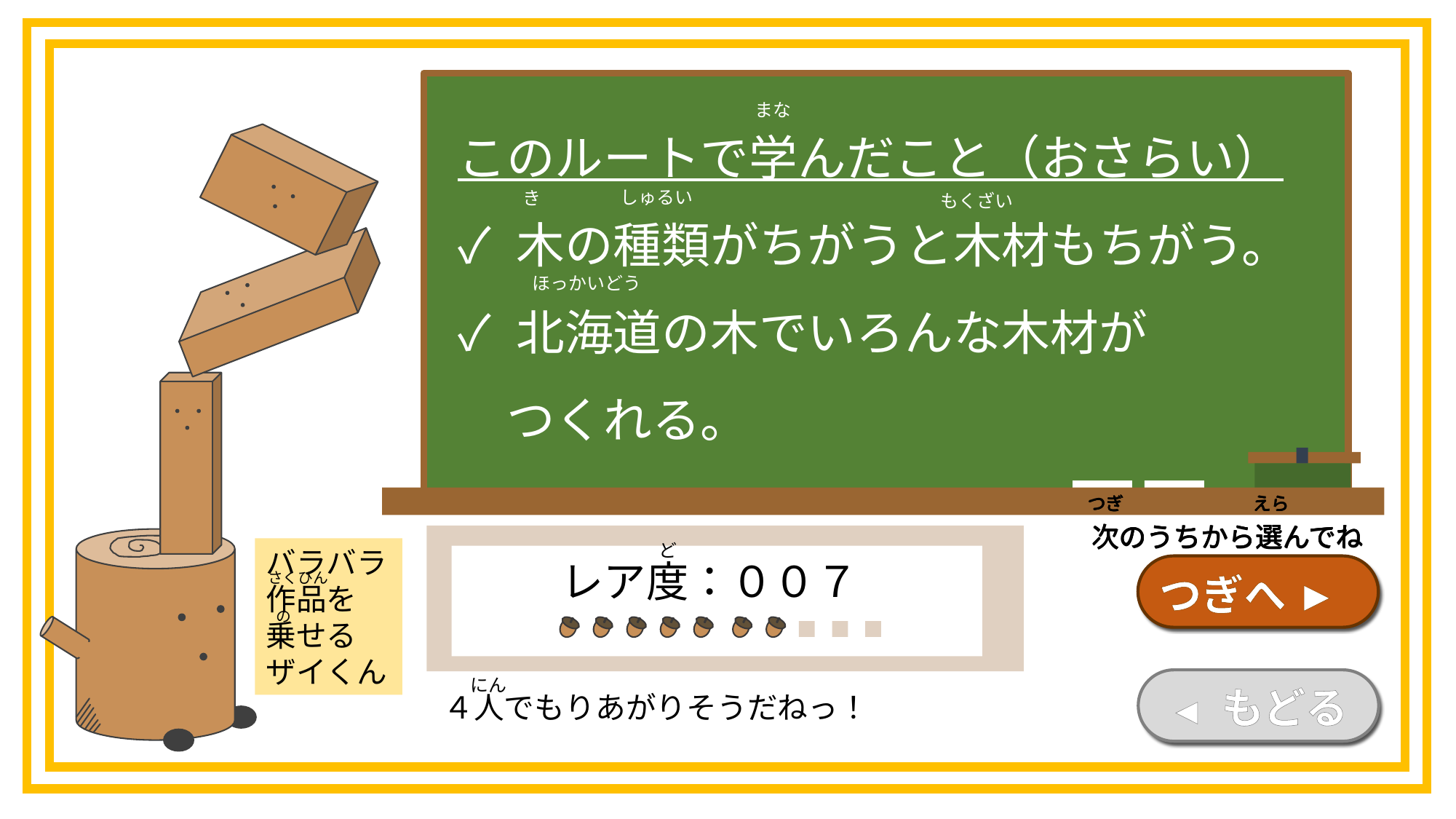

このルートで学んだこと（おさらい）
✓ 木の種類がちがうと木材もちがう。
✓ 北海道の木でいろんな木材が
　つくれる。
まな

しゅるい
き
もくざい

ほっかいどう

つぎ
えら
次のうちから選んでね
つぎ
えら
次のうちから選んでね
つぎ
えら
次のうちから選んでね
つぎ
えら
次のうちから選んでね

ど
バラバラ
作品を
乗せる
ザイくん

レア度：００７

つぎへ ►
さくひん
の

にん

◄ もどる
４人でもりあがりそうだねっ！